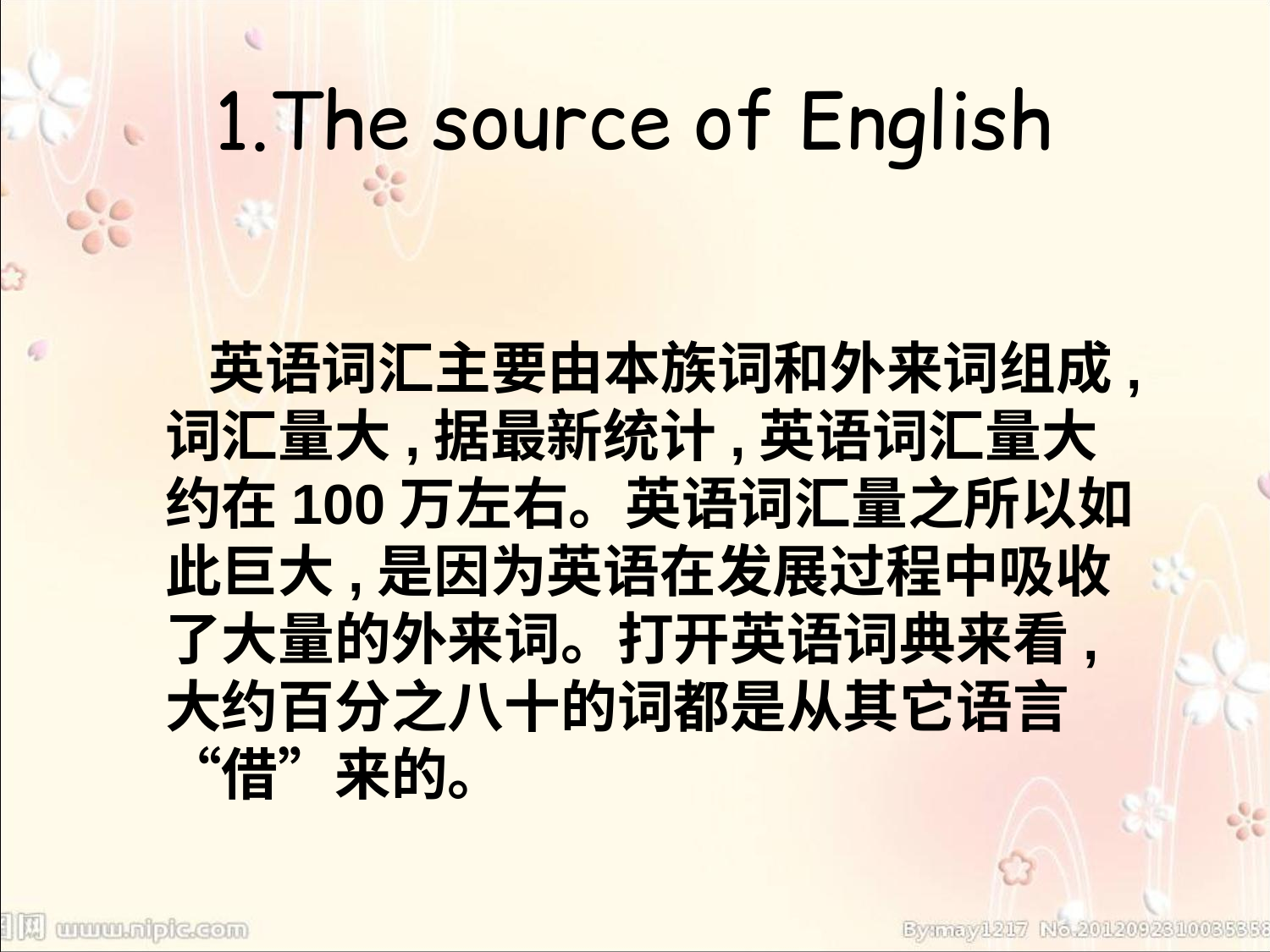

# 1.The source of English
      英语词汇主要由本族词和外来词组成,词汇量大,据最新统计,英语词汇量大约在100万左右。英语词汇量之所以如此巨大,是因为英语在发展过程中吸收了大量的外来词。打开英语词典来看,大约百分之八十的词都是从其它语言“借”来的。